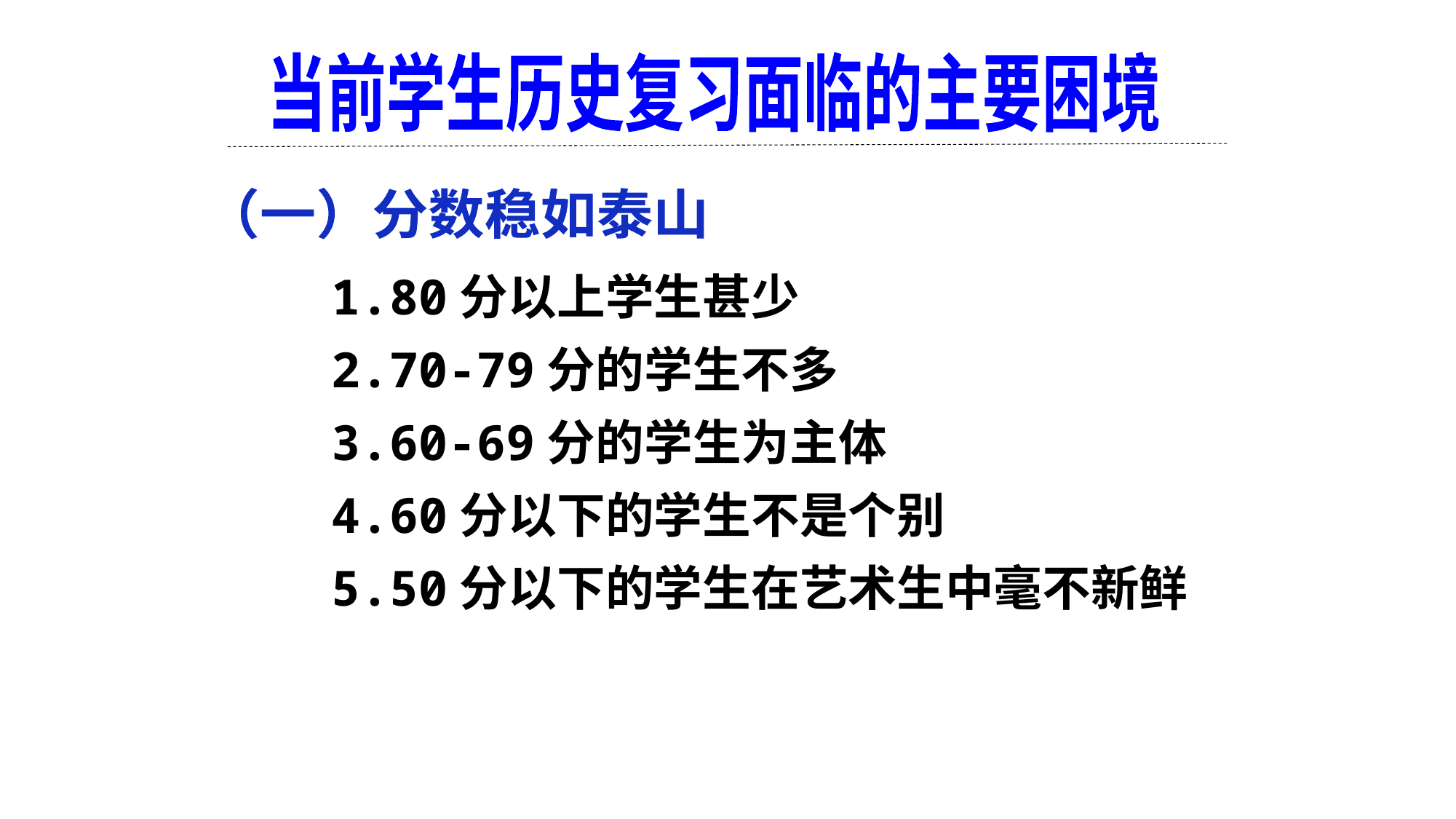

当前学生历史复习面临的主要困境
（一）分数稳如泰山
    1.80分以上学生甚少
    2.70-79分的学生不多
    3.60-69分的学生为主体
    4.60分以下的学生不是个别
    5.50分以下的学生在艺术生中毫不新鲜